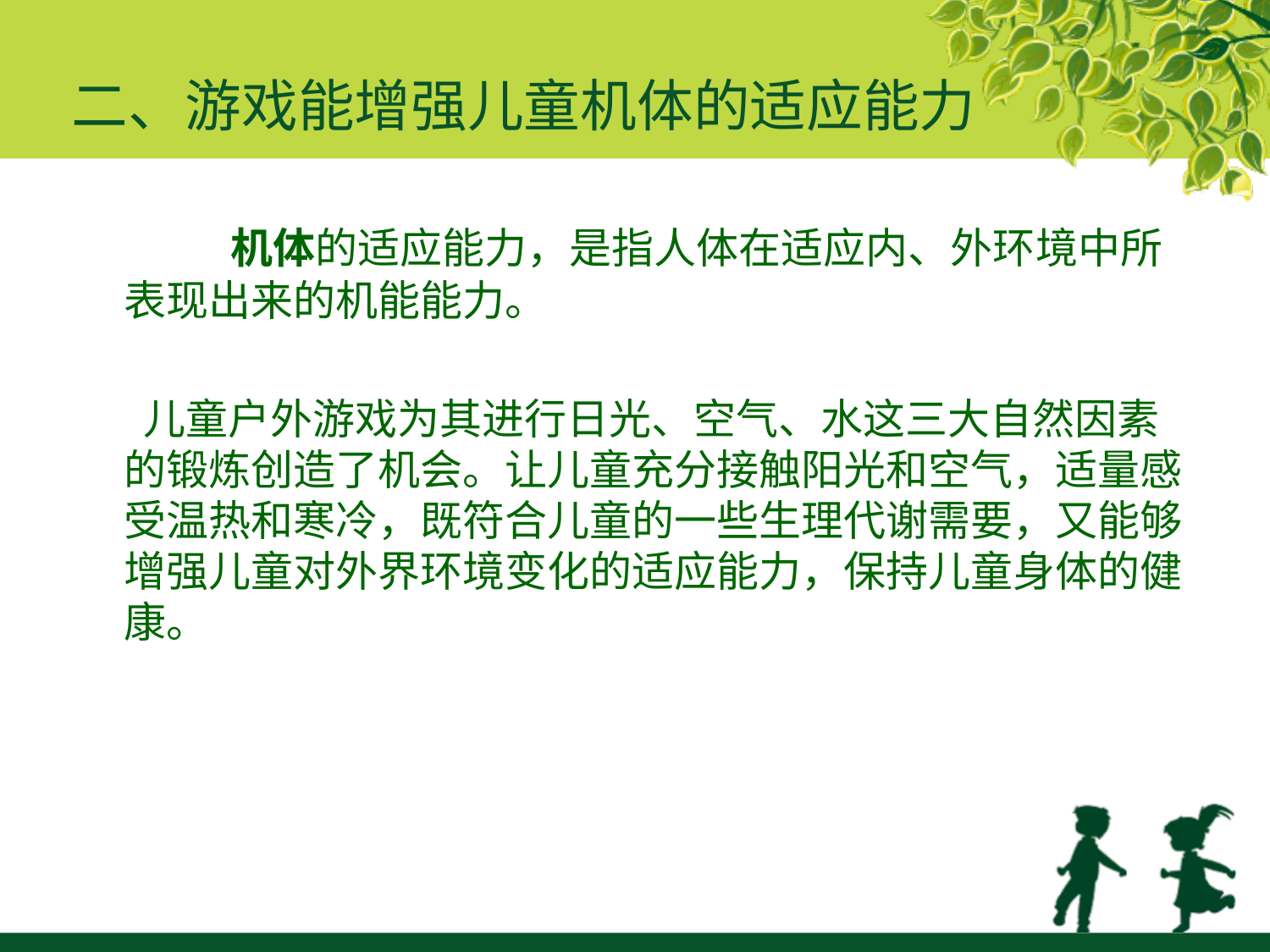

# 二、游戏能增强儿童机体的适应能力
             机体的适应能力，是指人体在适应内、外环境中所表现出来的机能能力。

      儿童户外游戏为其进行日光、空气、水这三大自然因素的锻炼创造了机会。让儿童充分接触阳光和空气，适量感受温热和寒冷，既符合儿童的一些生理代谢需要，又能够增强儿童对外界环境变化的适应能力，保持儿童身体的健康。